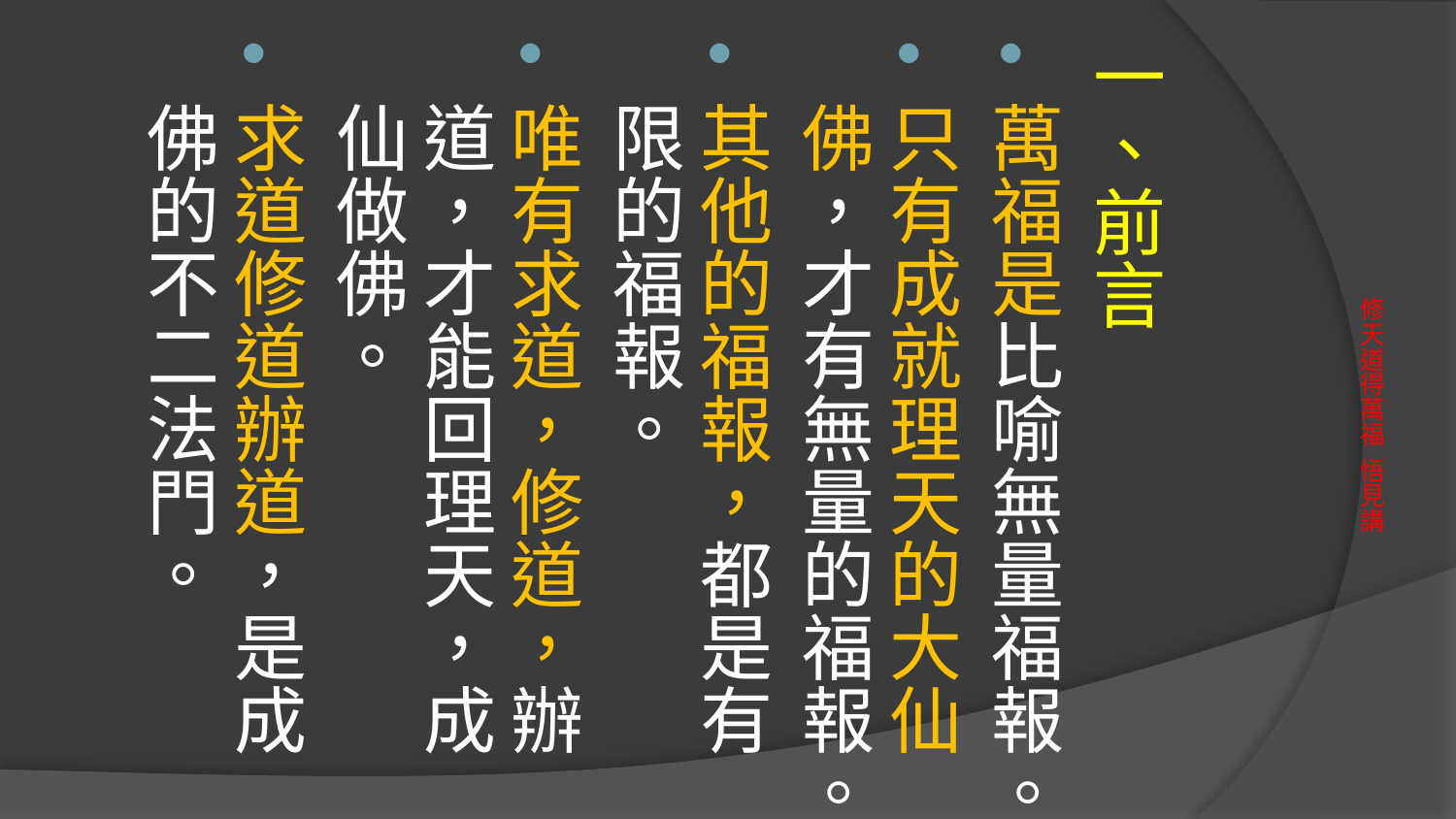

一、前言
萬福是比喻無量福報。
只有成就理天的大仙佛，才有無量的福報。
其他的福報，都是有限的福報。
唯有求道，修道，辦道，才能回理天，成仙做佛。
求道修道辦道，是成佛的不二法門。

# 修天道得萬福  悟見講